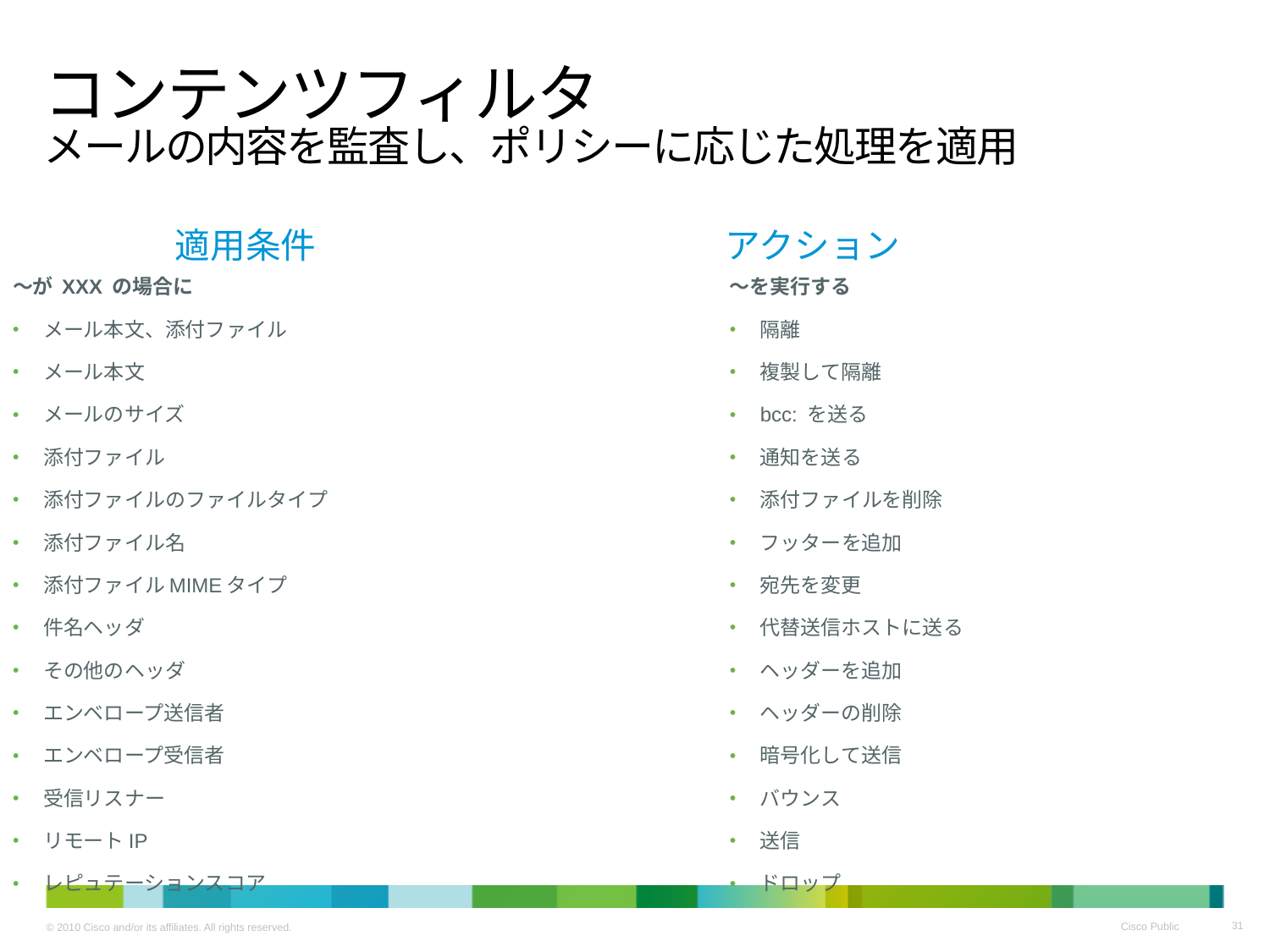

# コンテンツフィルタ メールの内容を監査し、ポリシーに応じた処理を適用
適用条件
アクション
～が XXX の場合に
メール本文、添付ファイル
メール本文
メールのサイズ
添付ファイル
添付ファイルのファイルタイプ
添付ファイル名
添付ファイルMIMEタイプ
件名ヘッダ
その他のヘッダ
エンベロープ送信者
エンベロープ受信者
受信リスナー
リモートIP
レピュテーションスコア
～を実行する
隔離
複製して隔離
bcc: を送る
通知を送る
添付ファイルを削除
フッターを追加
宛先を変更
代替送信ホストに送る
ヘッダーを追加
ヘッダーの削除
暗号化して送信
バウンス
送信
ドロップ